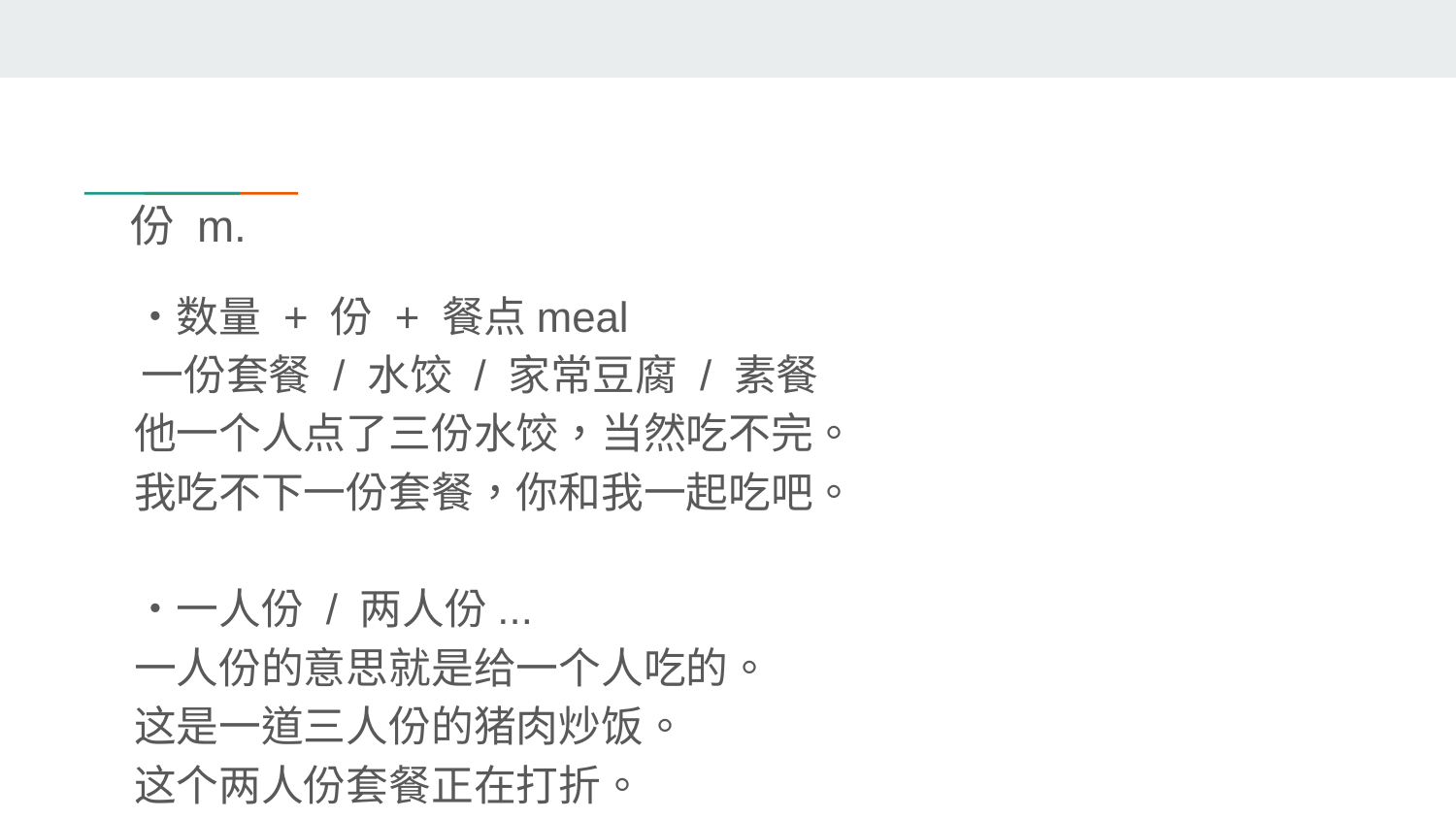

# 份 m.

・数量 + 份 + 餐点meal
    一份套餐 / 水饺 / 家常豆腐 / 素餐
他一个人点了三份水饺，当然吃不完。
我吃不下一份套餐，你和我一起吃吧。

・一人份 / 两人份...
一人份的意思就是给一个人吃的。
这是一道三人份的猪肉炒饭。
这个两人份套餐正在打折。